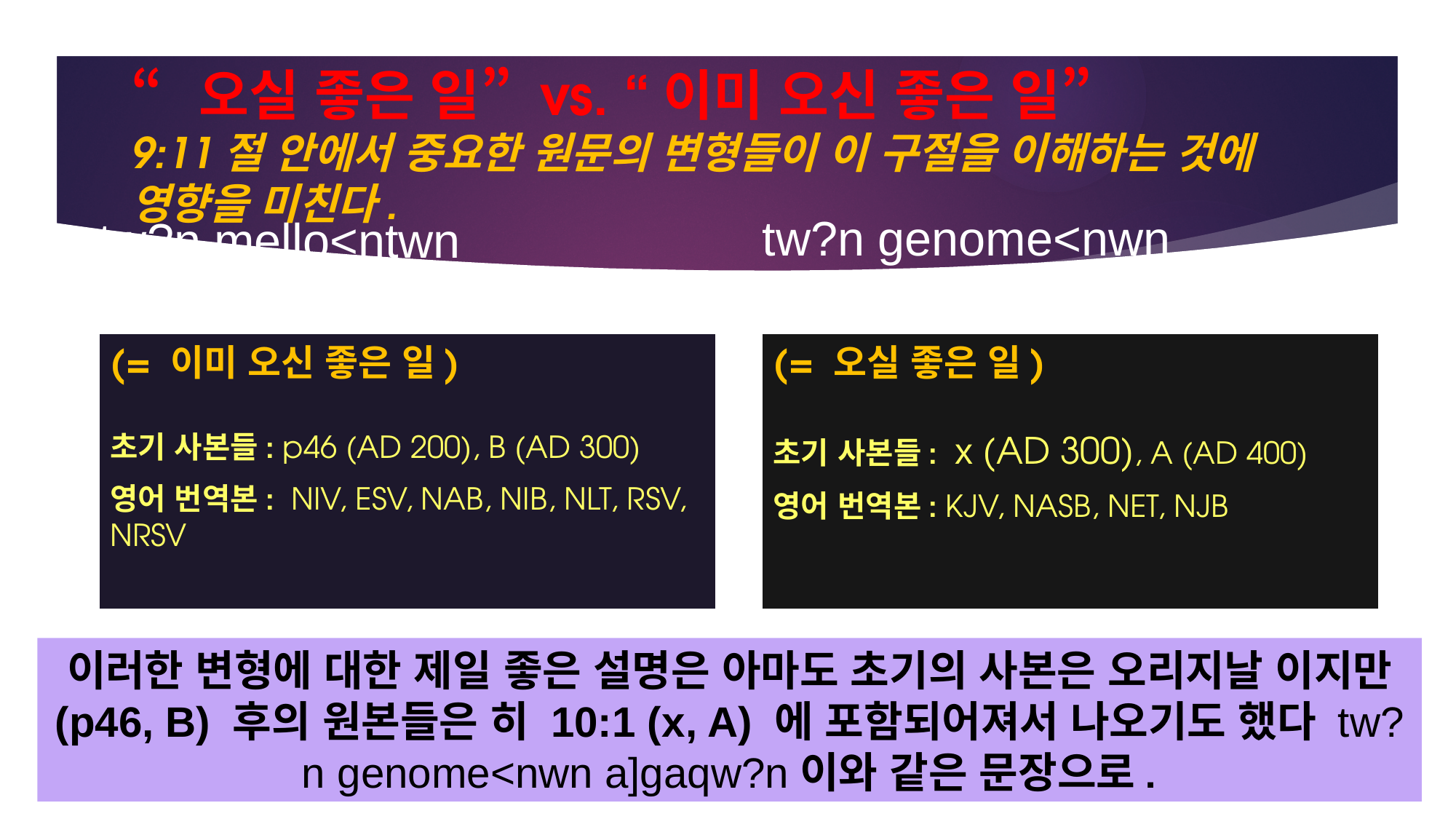

# “오실 좋은 일” vs. “이미 오신 좋은 일” 9:11절 안에서 중요한 원문의 변형들이 이 구절을 이해하는 것에 영향을 미친다.
tw?n genome<nwn a]gaqw?n
tw?n mello<ntwn a]gaqw?n
(= 이미 오신 좋은 일)

초기 사본들: p46 (AD 200), B (AD 300)
영어 번역본:  NIV, ESV, NAB, NIB, NLT, RSV, NRSV
(= 오실 좋은 일)

초기 사본들:  x (AD 300), A (AD 400)
영어 번역본: KJV, NASB, NET, NJB
이러한 변형에 대한 제일 좋은 설명은 아마도 초기의 사본은 오리지날 이지만 (p46, B) 후의 원본들은 히 10:1 (x, A) 에 포함되어져서 나오기도 했다 tw?n genome<nwn a]gaqw?n이와 같은 문장으로.